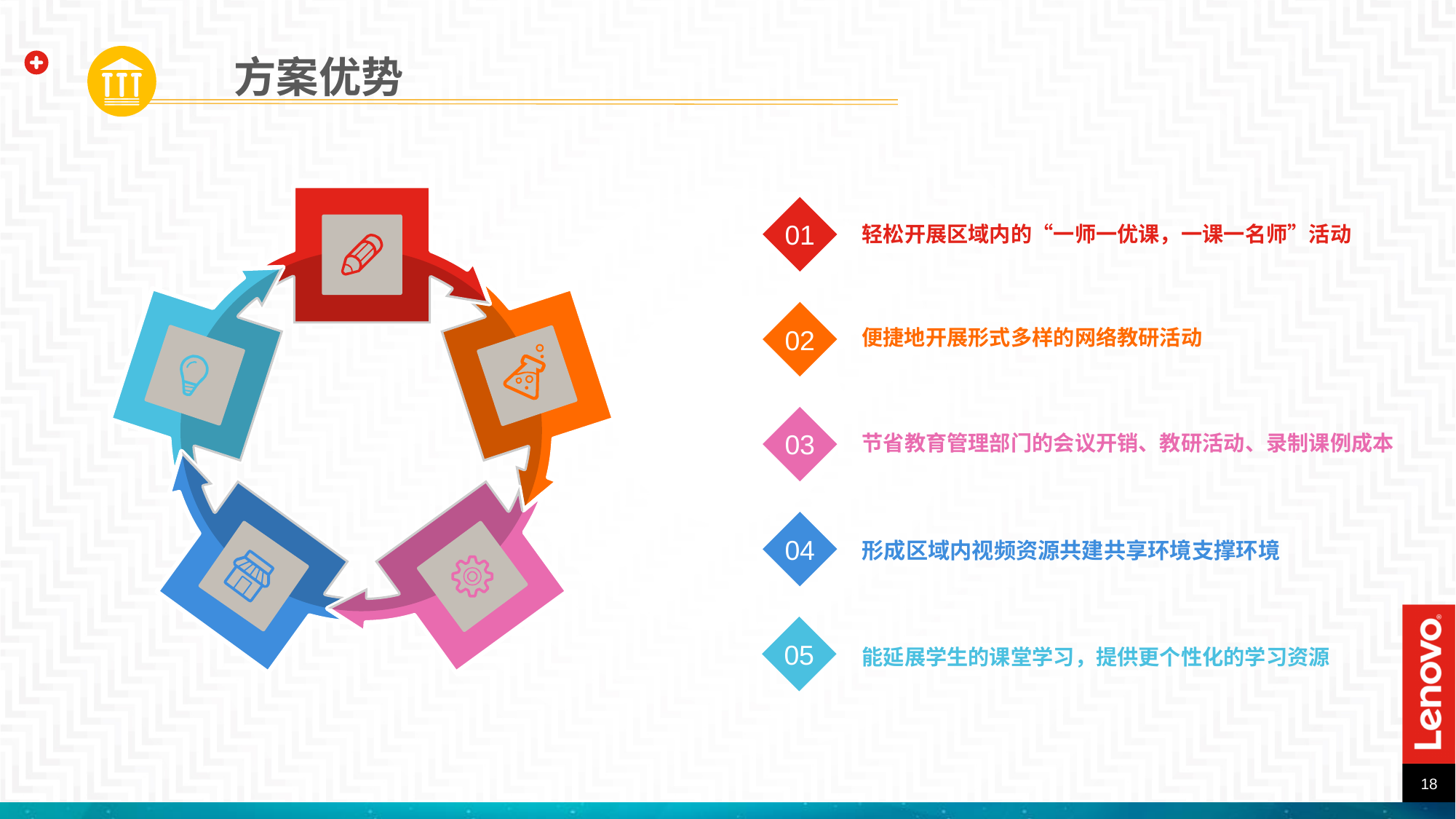

方案优势

01
轻松开展区域内的“一师一优课，一课一名师”活动
02
便捷地开展形式多样的网络教研活动
03
节省教育管理部门的会议开销、教研活动、录制课例成本
04
形成区域内视频资源共建共享环境支撑环境
05
能延展学生的课堂学习，提供更个性化的学习资源
18